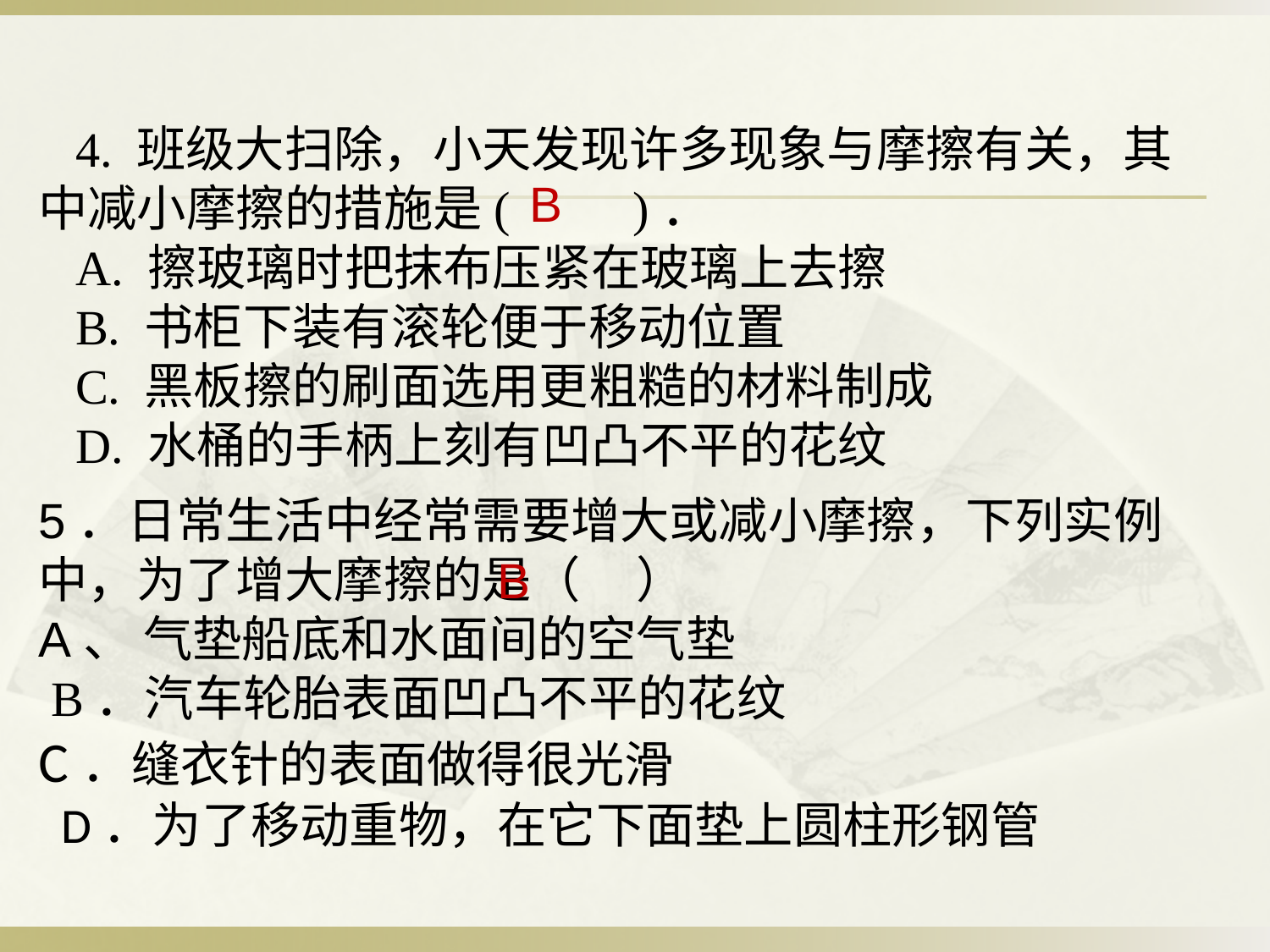

4. 班级大扫除，小天发现许多现象与摩擦有关，其中减小摩擦的措施是(　　)．
A. 擦玻璃时把抹布压紧在玻璃上去擦
B. 书柜下装有滚轮便于移动位置
C. 黑板擦的刷面选用更粗糙的材料制成
D. 水桶的手柄上刻有凹凸不平的花纹
B
5．日常生活中经常需要增大或减小摩擦，下列实例中，为了增大摩擦的是（     ）
A、 气垫船底和水面间的空气垫
 B．汽车轮胎表面凹凸不平的花纹
C．缝衣针的表面做得很光滑
  D．为了移动重物，在它下面垫上圆柱形钢管
B